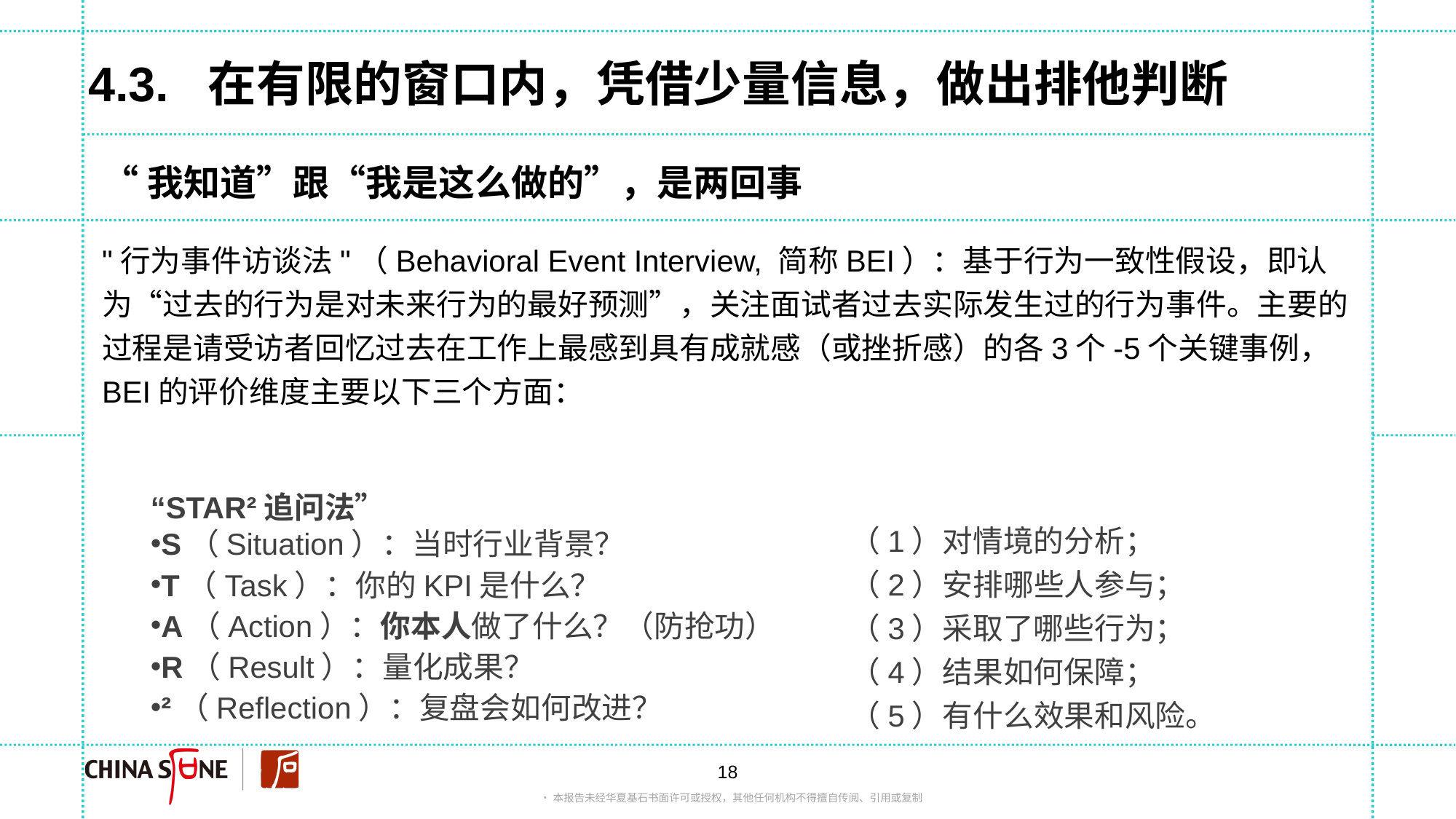

# 4.3.  在有限的窗口内，凭借少量信息，做出排他判断
“我知道”跟“我是这么做的”，是两回事
"行为事件访谈法"（Behavioral Event Interview, 简称BEI）：基于行为一致性假设，即认为“过去的行为是对未来行为的最好预测”，关注面试者过去实际发生过的行为事件。主要的过程是请受访者回忆过去在工作上最感到具有成就感（或挫折感）的各3个-5个关键事例，BEI的评价维度主要以下三个方面：
“STAR²追问法”
S（Situation）：当时行业背景？
T（Task）：你的KPI是什么？
A（Action）：你本人做了什么？（防抢功）
R（Result）：量化成果？
²（Reflection）：复盘会如何改进？
（1）对情境的分析；
（2）安排哪些人参与；
（3）采取了哪些行为；
（4）结果如何保障；
（5）有什么效果和风险。